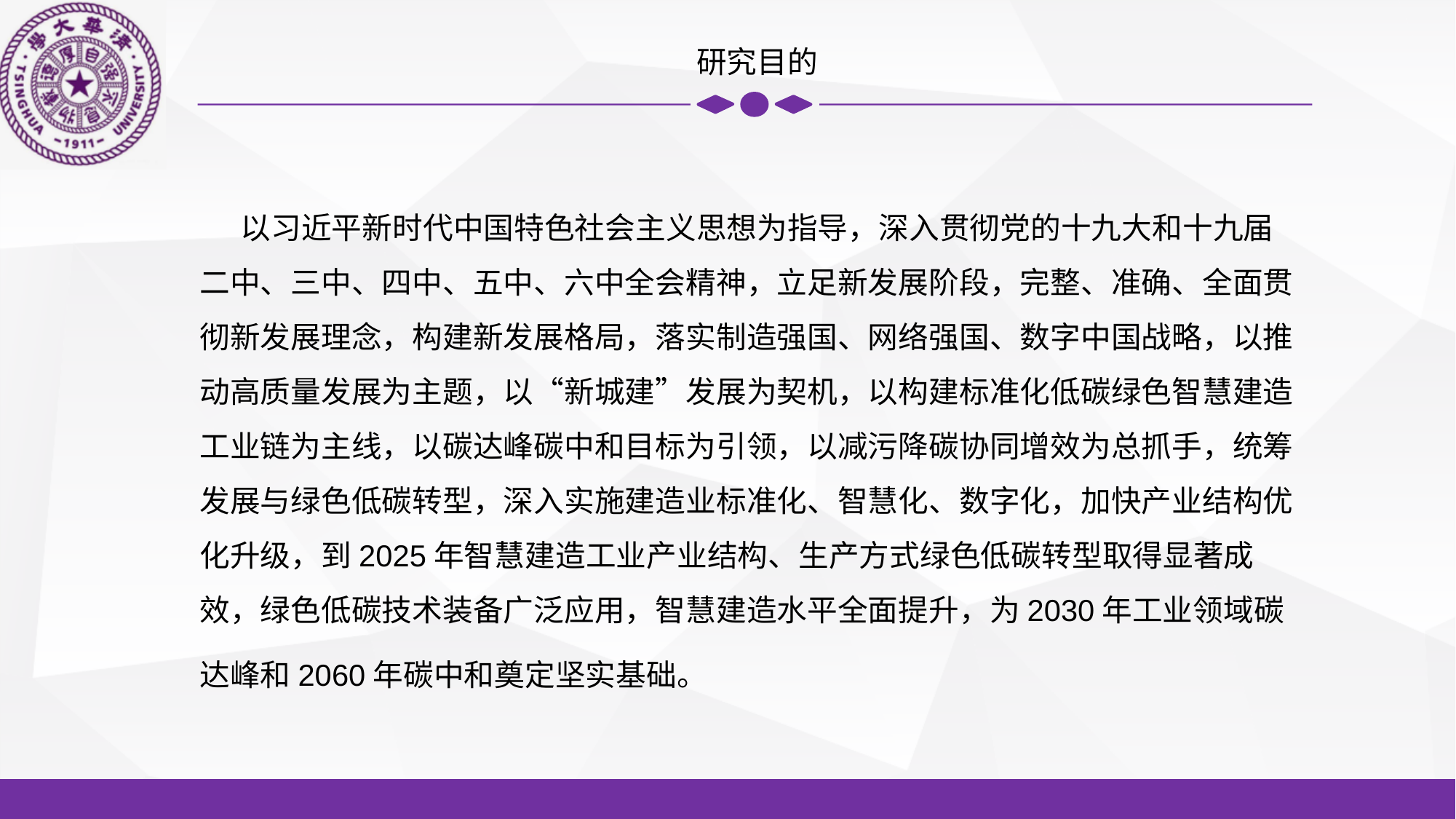

研究目的

     以习近平新时代中国特色社会主义思想为指导，深入贯彻党的十九大和十九届二中、三中、四中、五中、六中全会精神，立足新发展阶段，完整、准确、全面贯彻新发展理念，构建新发展格局，落实制造强国、网络强国、数字中国战略，以推动高质量发展为主题，以“新城建”发展为契机，以构建标准化低碳绿色智慧建造工业链为主线，以碳达峰碳中和目标为引领，以减污降碳协同增效为总抓手，统筹发展与绿色低碳转型，深入实施建造业标准化、智慧化、数字化，加快产业结构优化升级，到2025年智慧建造工业产业结构、生产方式绿色低碳转型取得显著成效，绿色低碳技术装备广泛应用，智慧建造水平全面提升，为2030年工业领域碳达峰和2060年碳中和奠定坚实基础。